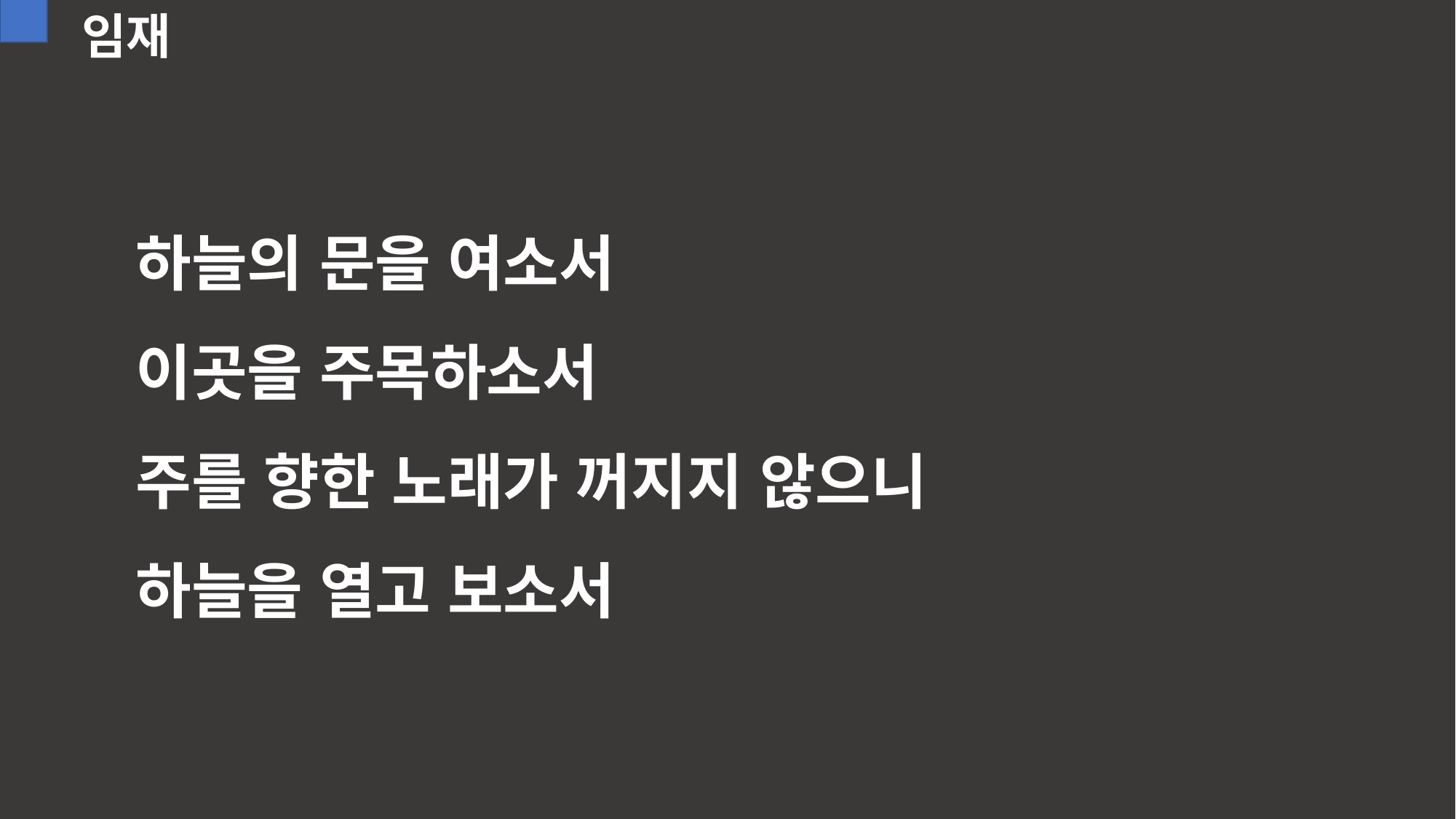

임재

하늘의 문을 여소서
이곳을 주목하소서
주를 향한 노래가 꺼지지 않으니
하늘을 열고 보소서